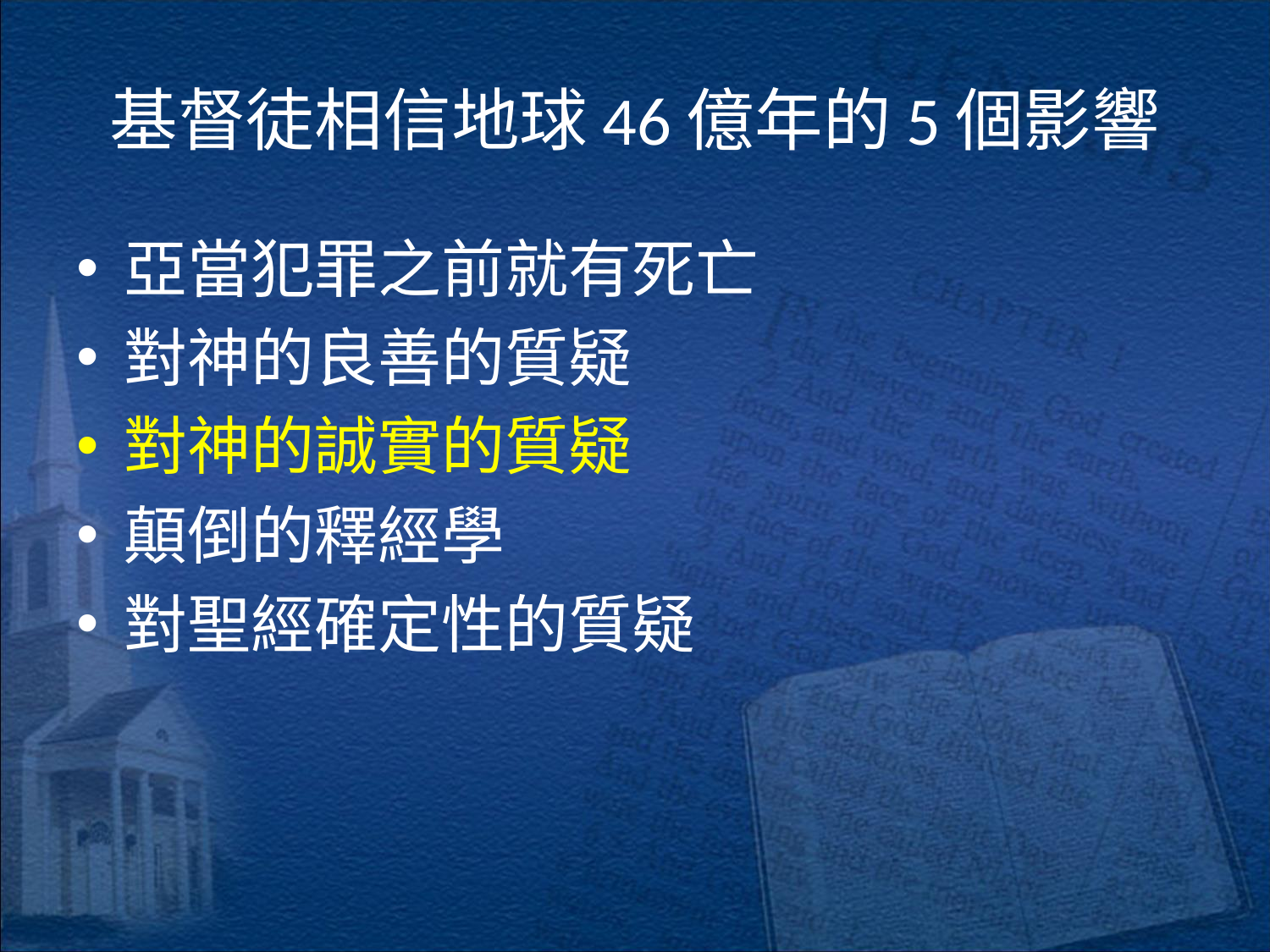

# 基督徒相信地球46億年的5個影響
亞當犯罪之前就有死亡
對神的良善的質疑
對神的誠實的質疑
顛倒的釋經學
對聖經確定性的質疑